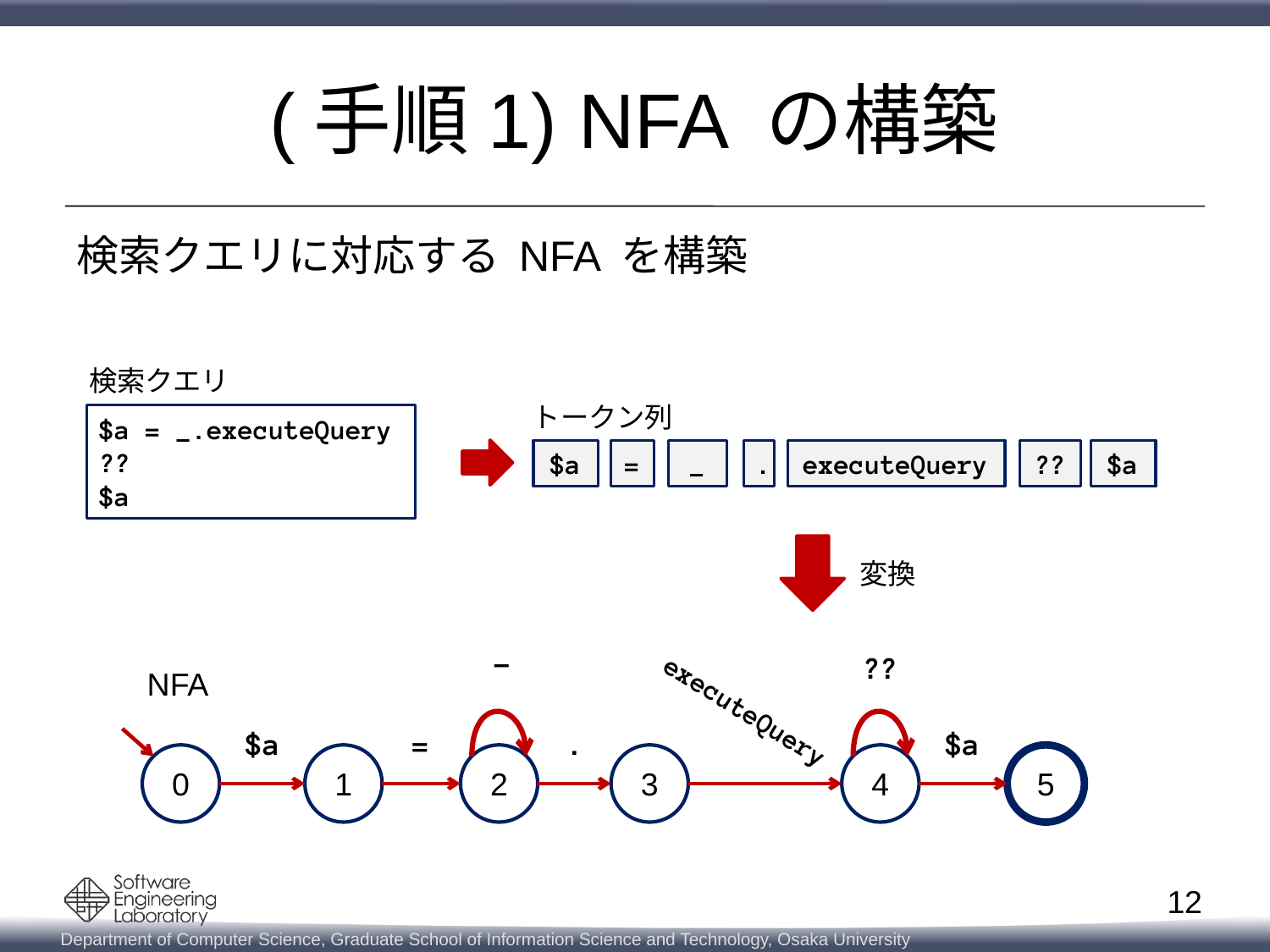

# (手順1) NFA の構築
検索クエリに対応する NFA を構築
検索クエリ
トークン列
$a = _.executeQuery
??
$a

$a
=
_
.
executeQuery
??
$a

変換
_
??
NFA
executeQuery
.
$a
=
$a
0
1
2
3
4
5
12